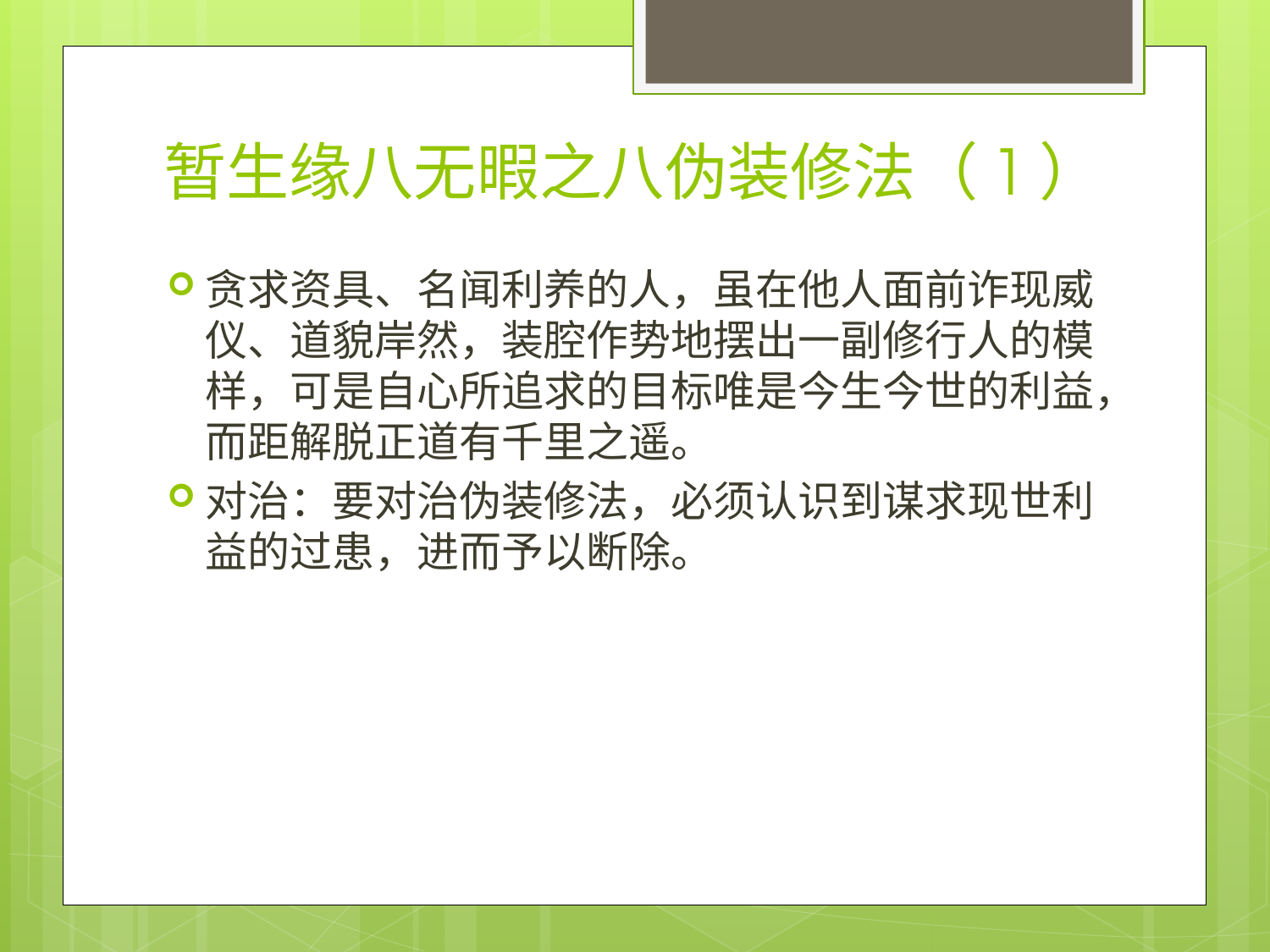

# 暂生缘八无暇之八伪装修法（1）

贪求资具、名闻利养的人，虽在他人面前诈现威仪、道貌岸然，装腔作势地摆出一副修行人的模样，可是自心所追求的目标唯是今生今世的利益，而距解脱正道有千里之遥。
对治：要对治伪装修法，必须认识到谋求现世利益的过患，进而予以断除。